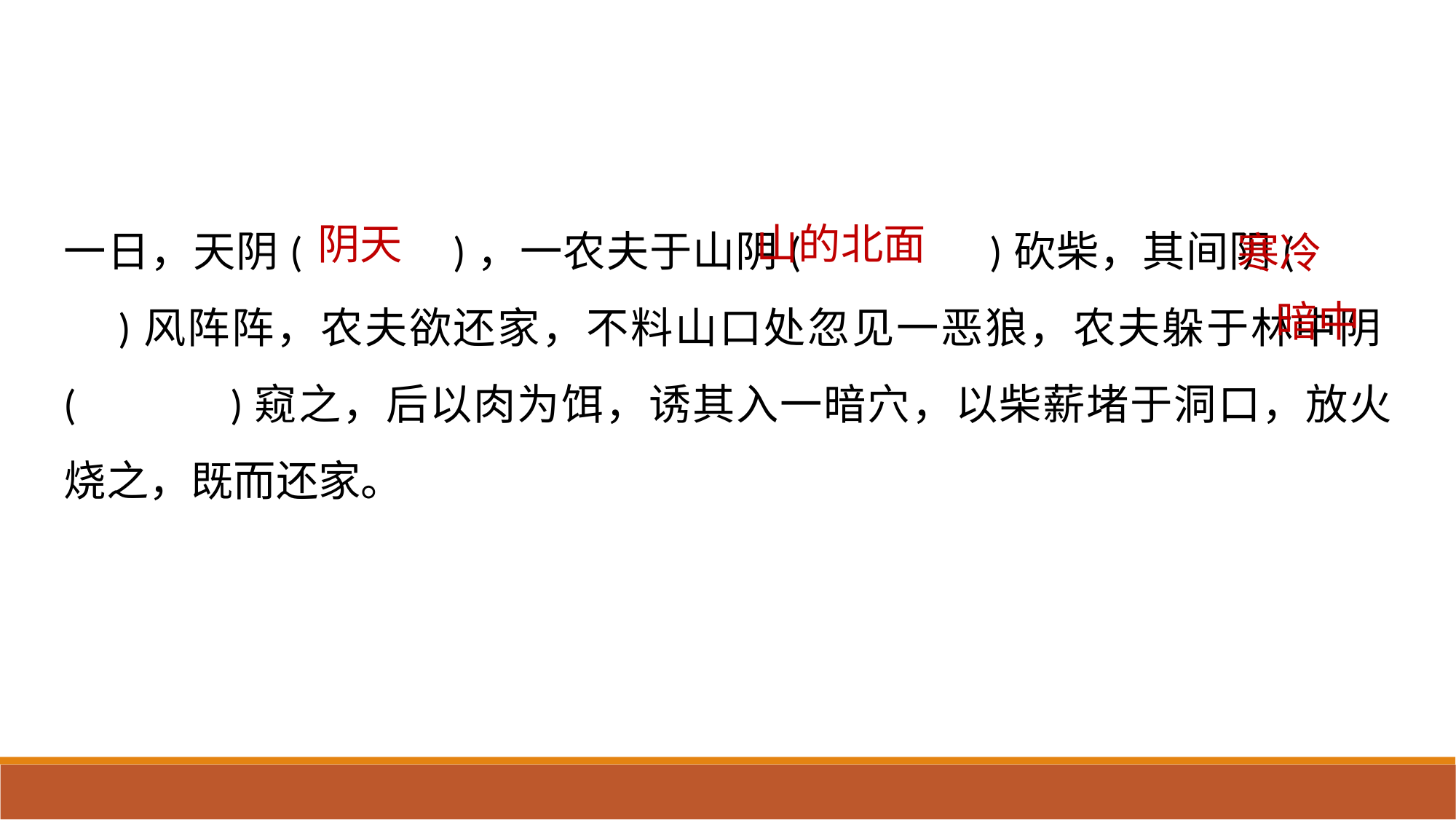

一日，天阴(　　　)，一农夫于山阴(　　   　)砍柴，其间阴(　　　)风阵阵，农夫欲还家，不料山口处忽见一恶狼，农夫躲于林中阴(　　　)窥之，后以肉为饵，诱其入一暗穴，以柴薪堵于洞口，放火烧之，既而还家。
阴天
山的北面
寒冷
暗中